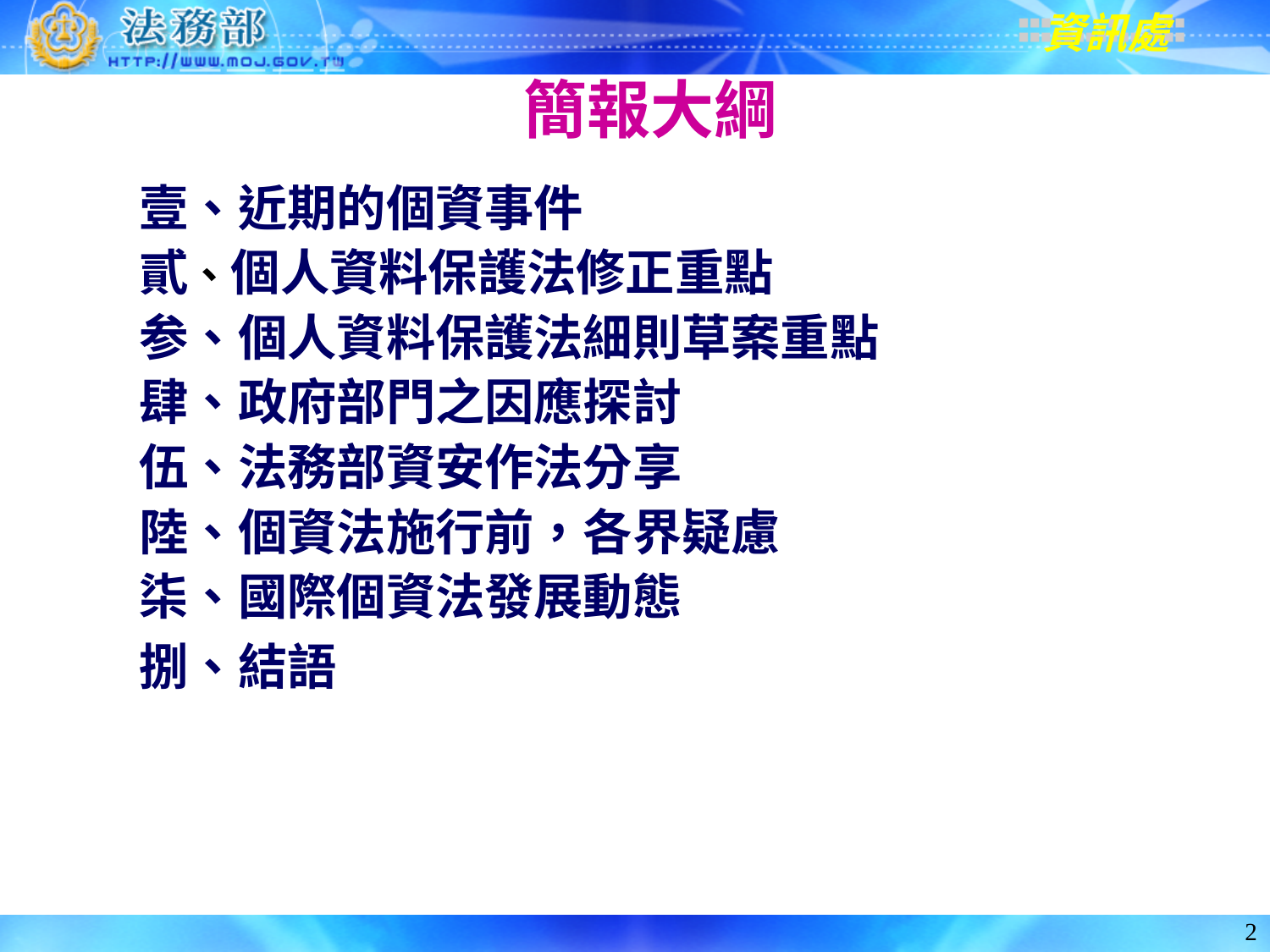

簡報大綱
壹、近期的個資事件
貳、個人資料保護法修正重點
参、個人資料保護法細則草案重點
肆、政府部門之因應探討
伍、法務部資安作法分享
陸、個資法施行前，各界疑慮
柒、國際個資法發展動態
捌、結語